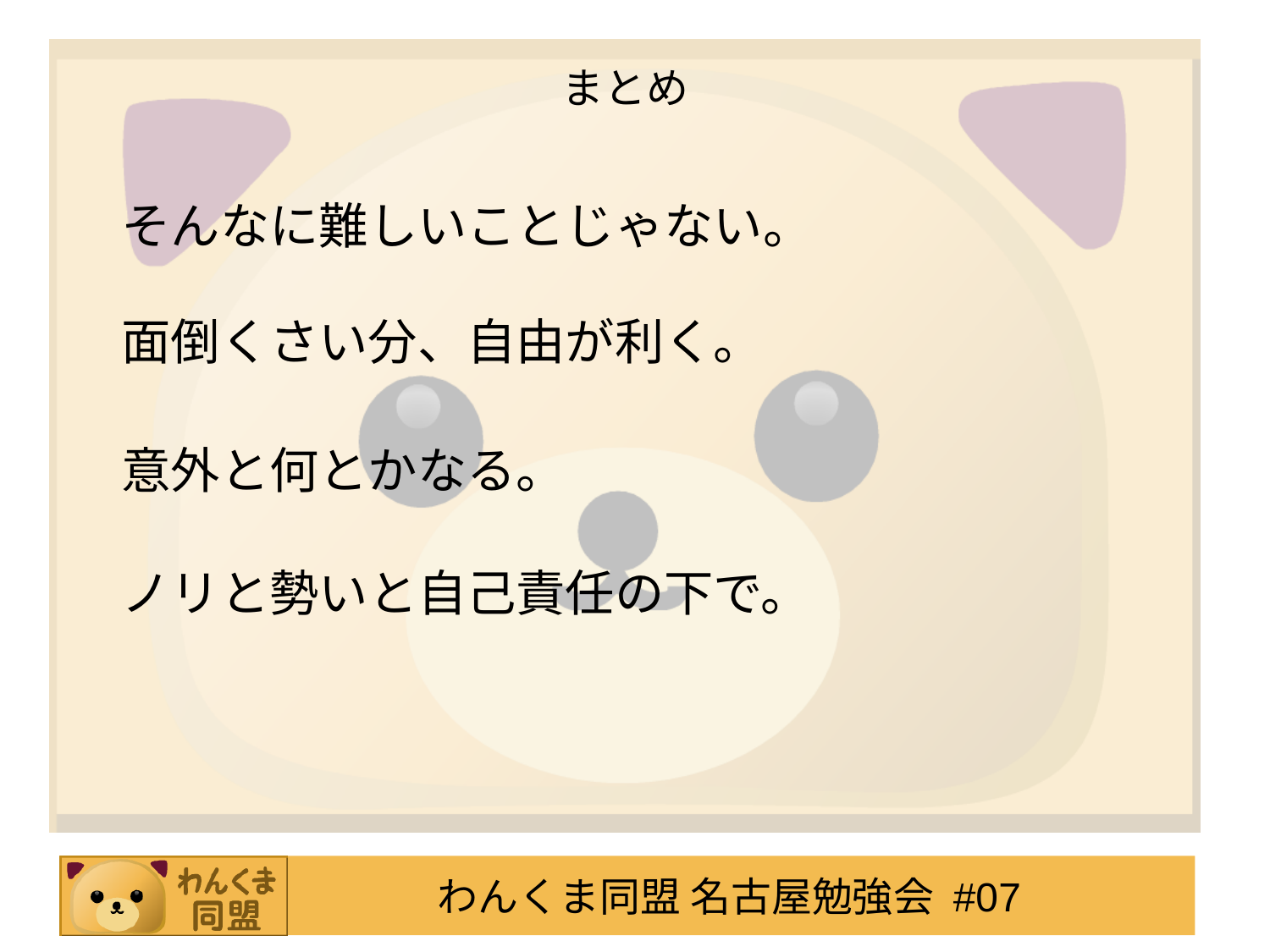

# まとめ
そんなに難しいことじゃない。
面倒くさい分、自由が利く。
意外と何とかなる。
ノリと勢いと自己責任の下で。